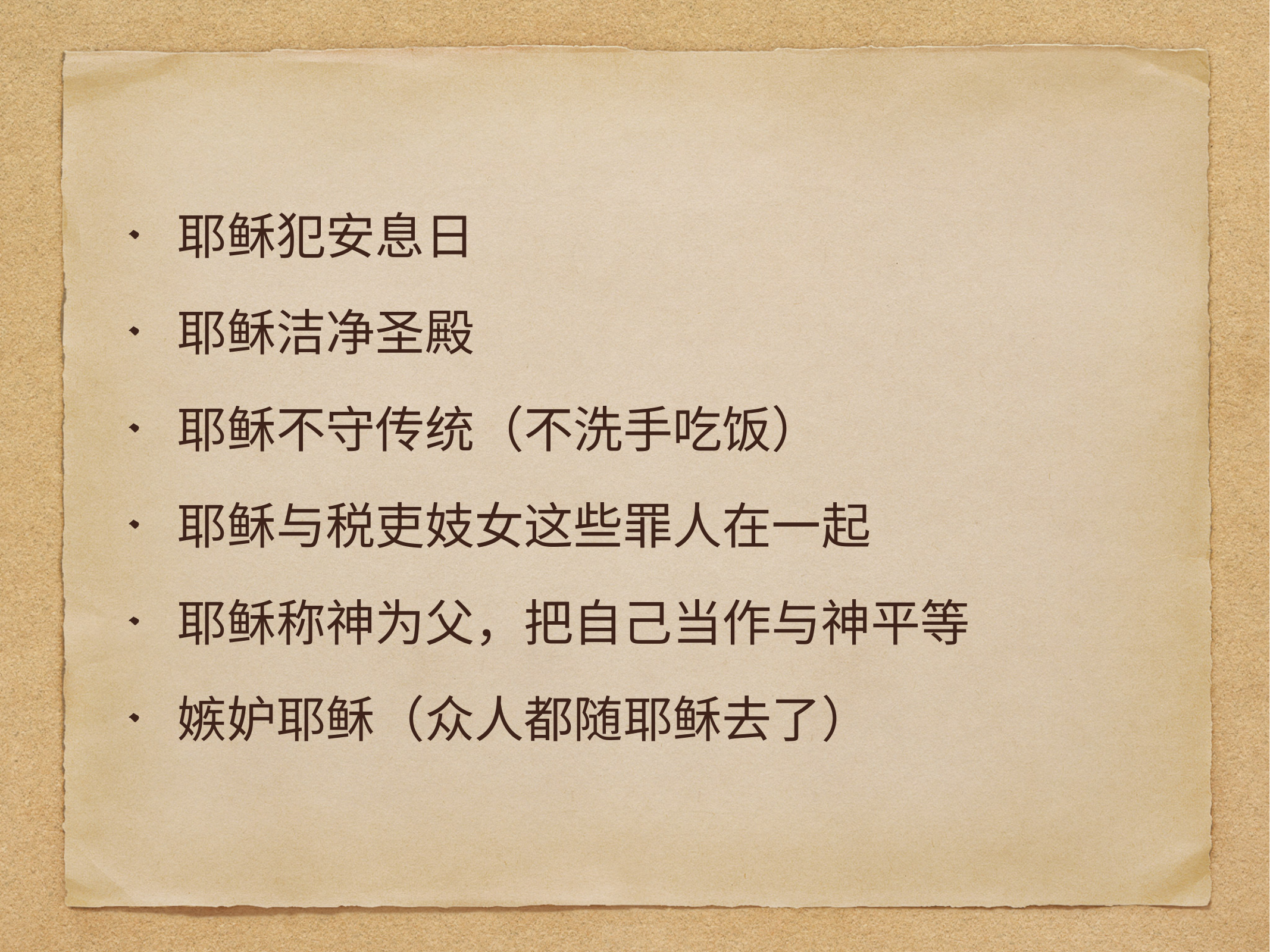

耶稣犯安息日
耶稣洁净圣殿
耶稣不守传统（不洗手吃饭）
耶稣与税吏妓女这些罪人在一起
耶稣称神为父，把自己当作与神平等
嫉妒耶稣（众人都随耶稣去了）